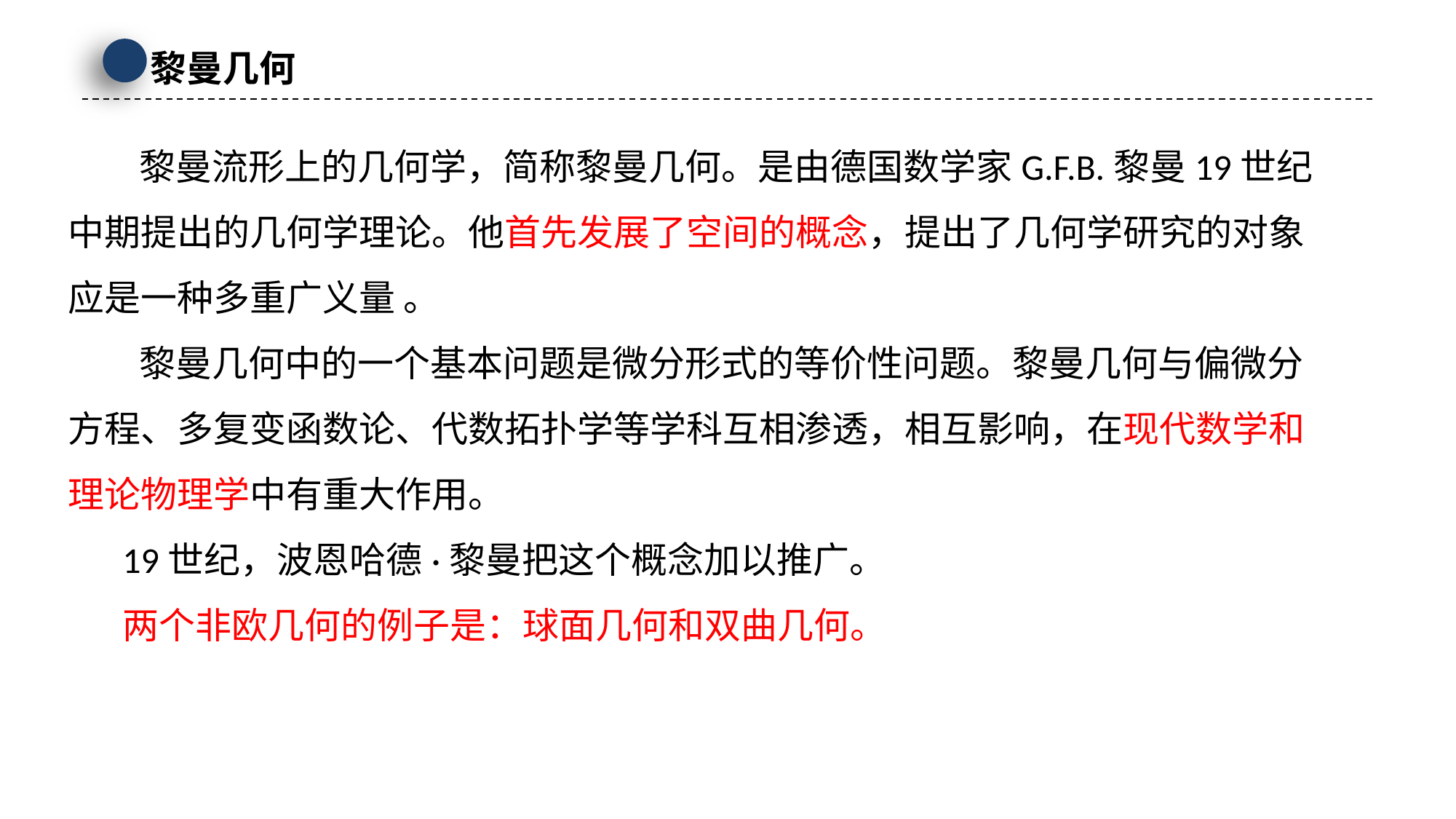

黎曼几何
 黎曼流形上的几何学，简称黎曼几何。是由德国数学家G.F.B.黎曼19世纪中期提出的几何学理论。他首先发展了空间的概念，提出了几何学研究的对象应是一种多重广义量 。
 黎曼几何中的一个基本问题是微分形式的等价性问题。黎曼几何与偏微分方程、多复变函数论、代数拓扑学等学科互相渗透，相互影响，在现代数学和理论物理学中有重大作用。
19世纪，波恩哈德·黎曼把这个概念加以推广。
两个非欧几何的例子是：球面几何和双曲几何。